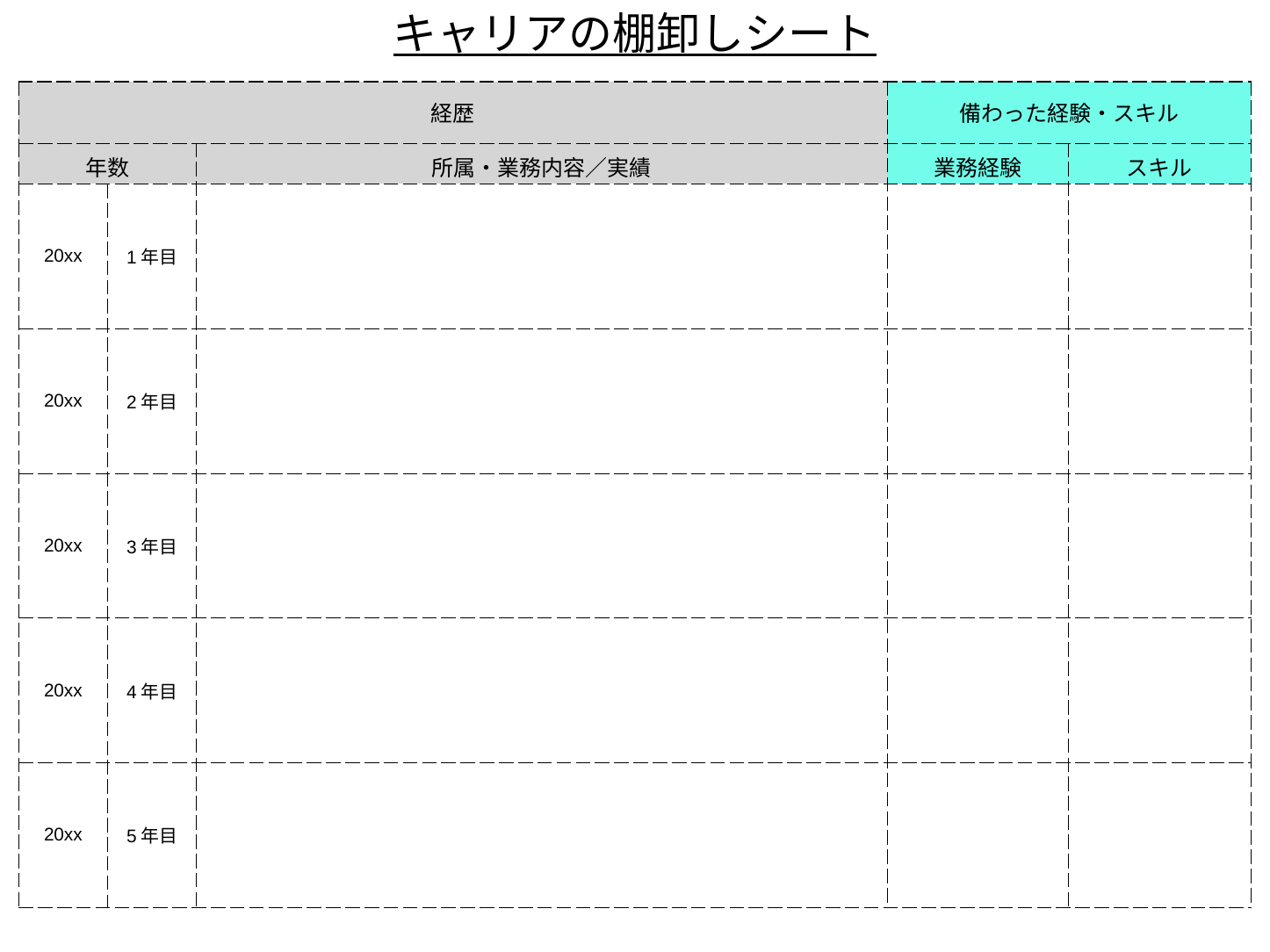

キャリアの棚卸しシート
| 経歴 |  |  | 備わった経験・スキル |  |
| --- | --- | --- | --- | --- |
| 年数 |  | 所属・業務内容／実績 | 業務経験 | スキル |
| 20xx | 1年目 |  |  |  |
| 20xx | 2年目 |  |  |  |
| 20xx | 3年目 |  |  |  |
| 20xx | 4年目 |  |  |  |
| 20xx | 5年目 |  |  |  |